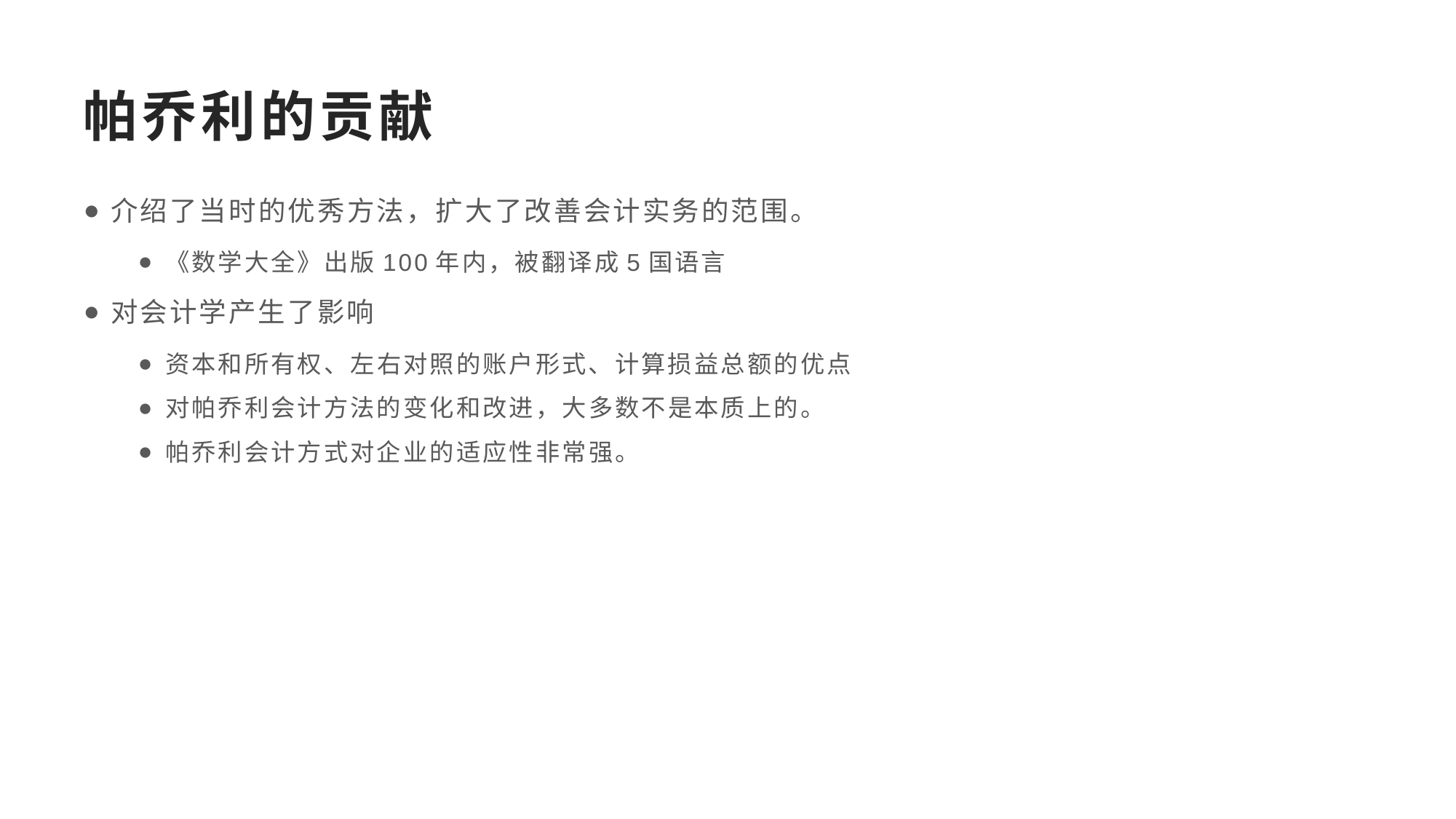

# 帕乔利的贡献
介绍了当时的优秀方法，扩大了改善会计实务的范围。
《数学大全》出版100年内，被翻译成5国语言
对会计学产生了影响
资本和所有权、左右对照的账户形式、计算损益总额的优点
对帕乔利会计方法的变化和改进，大多数不是本质上的。
帕乔利会计方式对企业的适应性非常强。